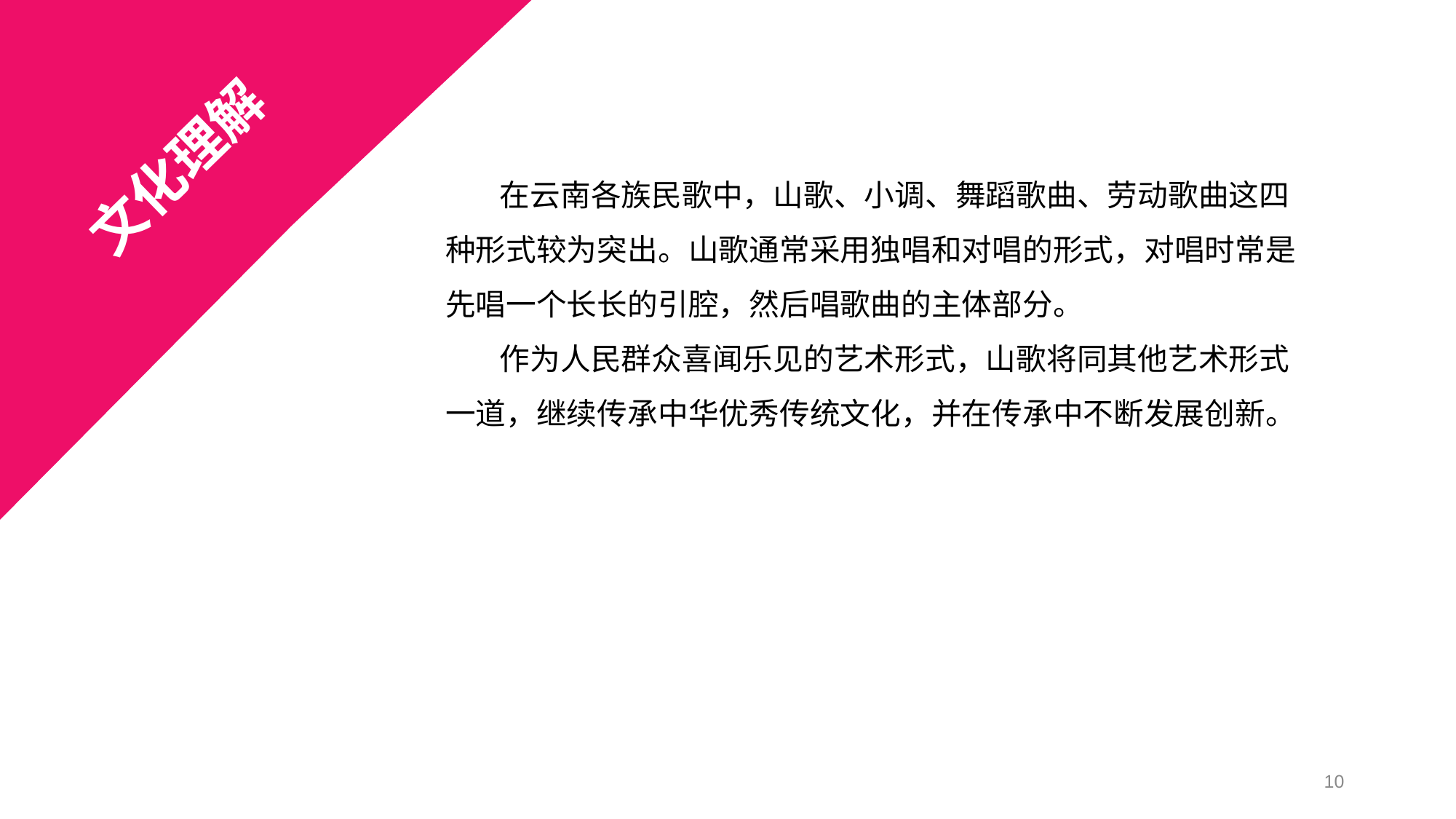

文化理解
       在云南各族民歌中，山歌、小调、舞蹈歌曲、劳动歌曲这四种形式较为突出。山歌通常采用独唱和对唱的形式，对唱时常是先唱一个长长的引腔，然后唱歌曲的主体部分。
       作为人民群众喜闻乐见的艺术形式，山歌将同其他艺术形式一道，继续传承中华优秀传统文化，并在传承中不断发展创新。
聆听
思考
10